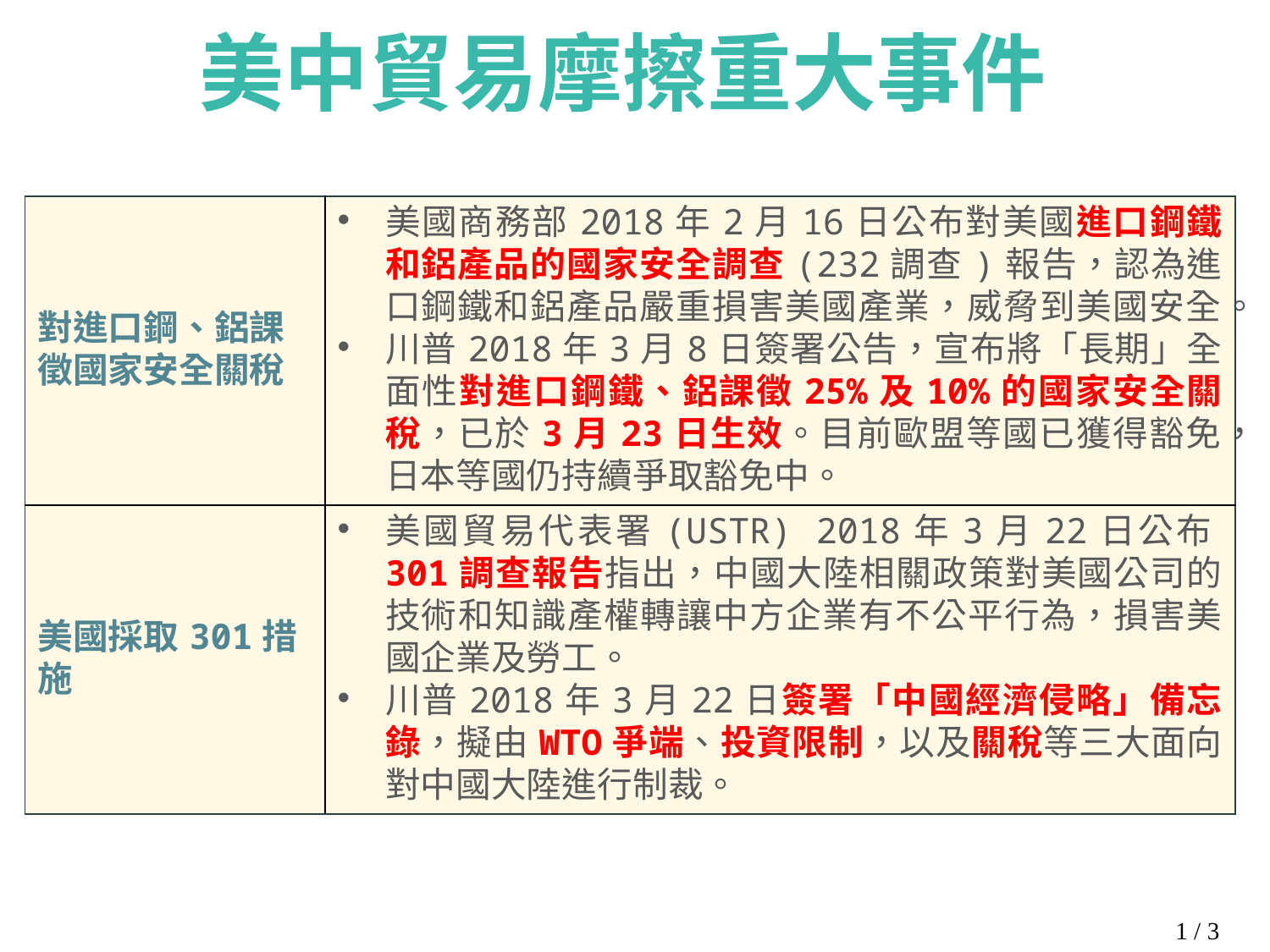

美中貿易摩擦重大事件
| 對進口鋼、鋁課徵國家安全關稅 | 美國商務部2018年2月16日公布對美國進口鋼鐵和鋁產品的國家安全調查(232調查)報告，認為進口鋼鐵和鋁產品嚴重損害美國產業，威脅到美國安全。 川普2018年3月8日簽署公告，宣布將「長期」全面性對進口鋼鐵、鋁課徵25%及10%的國家安全關稅，已於3月23日生效。目前歐盟等國已獲得豁免，日本等國仍持續爭取豁免中。 |
| --- | --- |
| 美國採取301措施 | 美國貿易代表署(USTR) 2018年3月22日公布301調查報告指出，中國大陸相關政策對美國公司的技術和知識產權轉讓中方企業有不公平行為，損害美國企業及勞工。 川普2018年3月22日簽署「中國經濟侵略」備忘錄，擬由WTO爭端、投資限制，以及關稅等三大面向對中國大陸進行制裁。 |